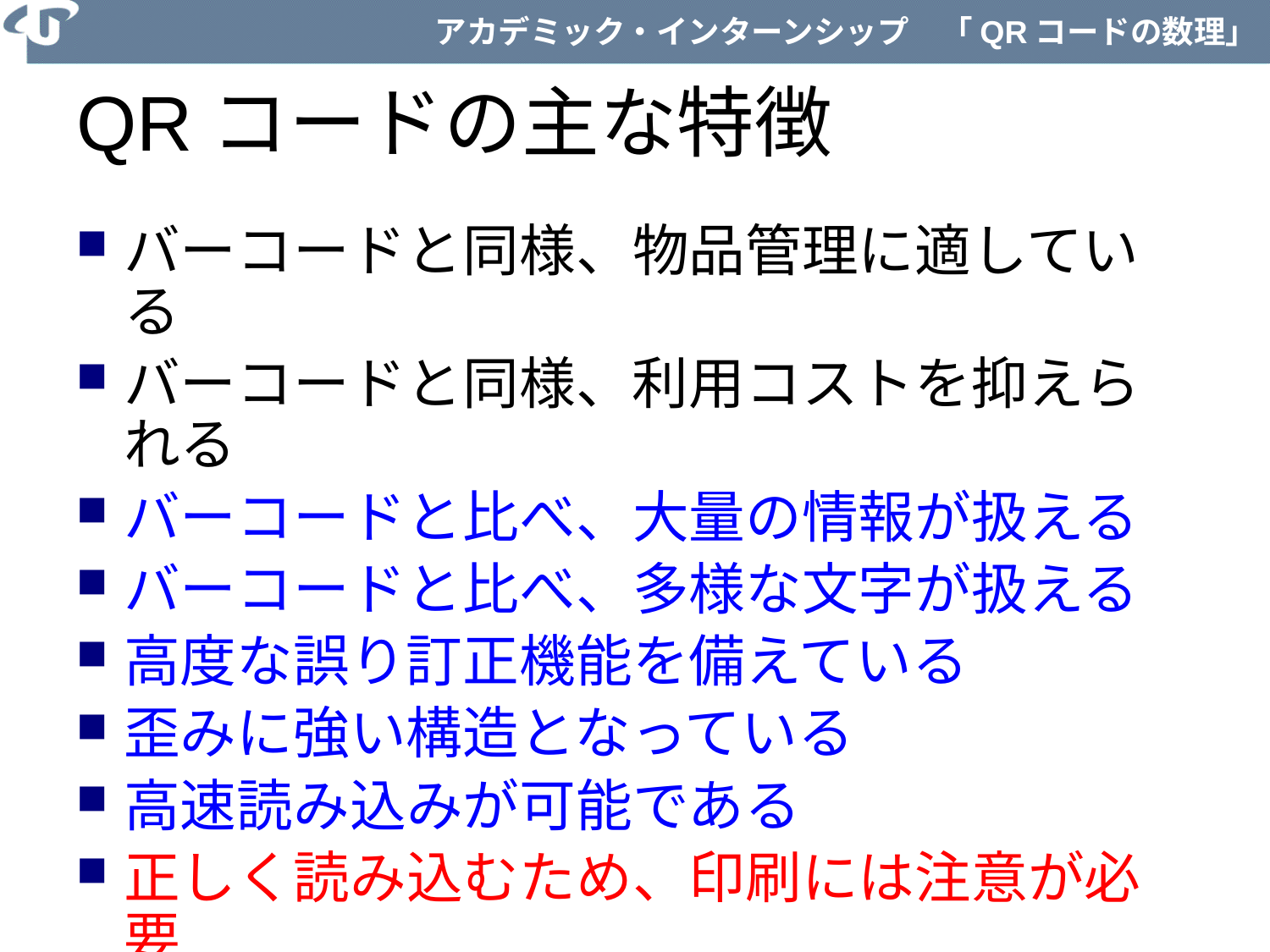

# QRコードの主な特徴
バーコードと同様、物品管理に適している
バーコードと同様、利用コストを抑えられる
バーコードと比べ、大量の情報が扱える
バーコードと比べ、多様な文字が扱える
高度な誤り訂正機能を備えている
歪みに強い構造となっている
高速読み込みが可能である
正しく読み込むため、印刷には注意が必要
読み取り機の構造が複雑になる